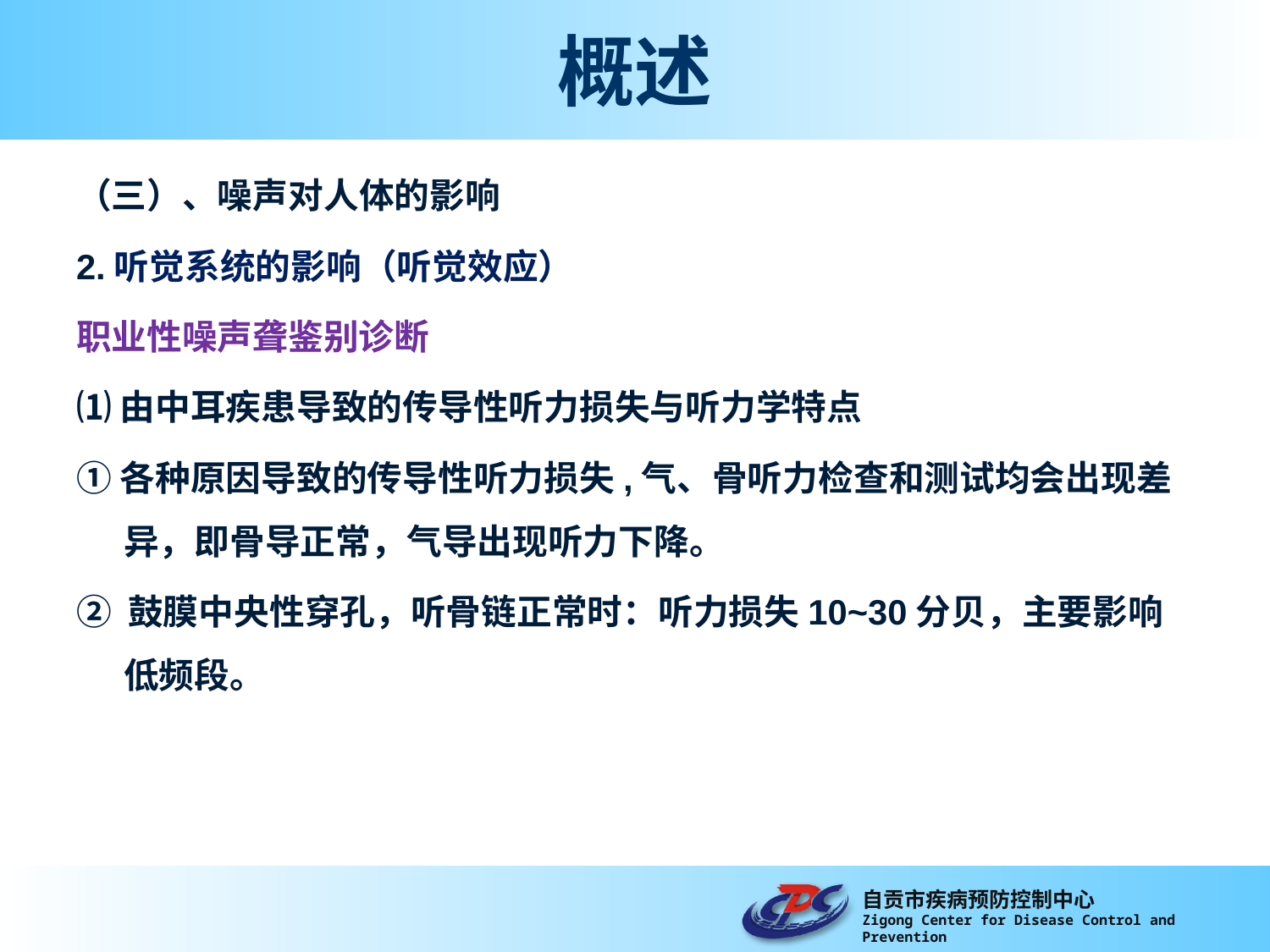

# 概述
（三）、噪声对人体的影响
2.听觉系统的影响（听觉效应）
职业性噪声聋鉴别诊断
⑴由中耳疾患导致的传导性听力损失与听力学特点
①各种原因导致的传导性听力损失,气、骨听力检查和测试均会出现差异，即骨导正常，气导出现听力下降。
② 鼓膜中央性穿孔，听骨链正常时：听力损失10~30分贝，主要影响低频段。

51